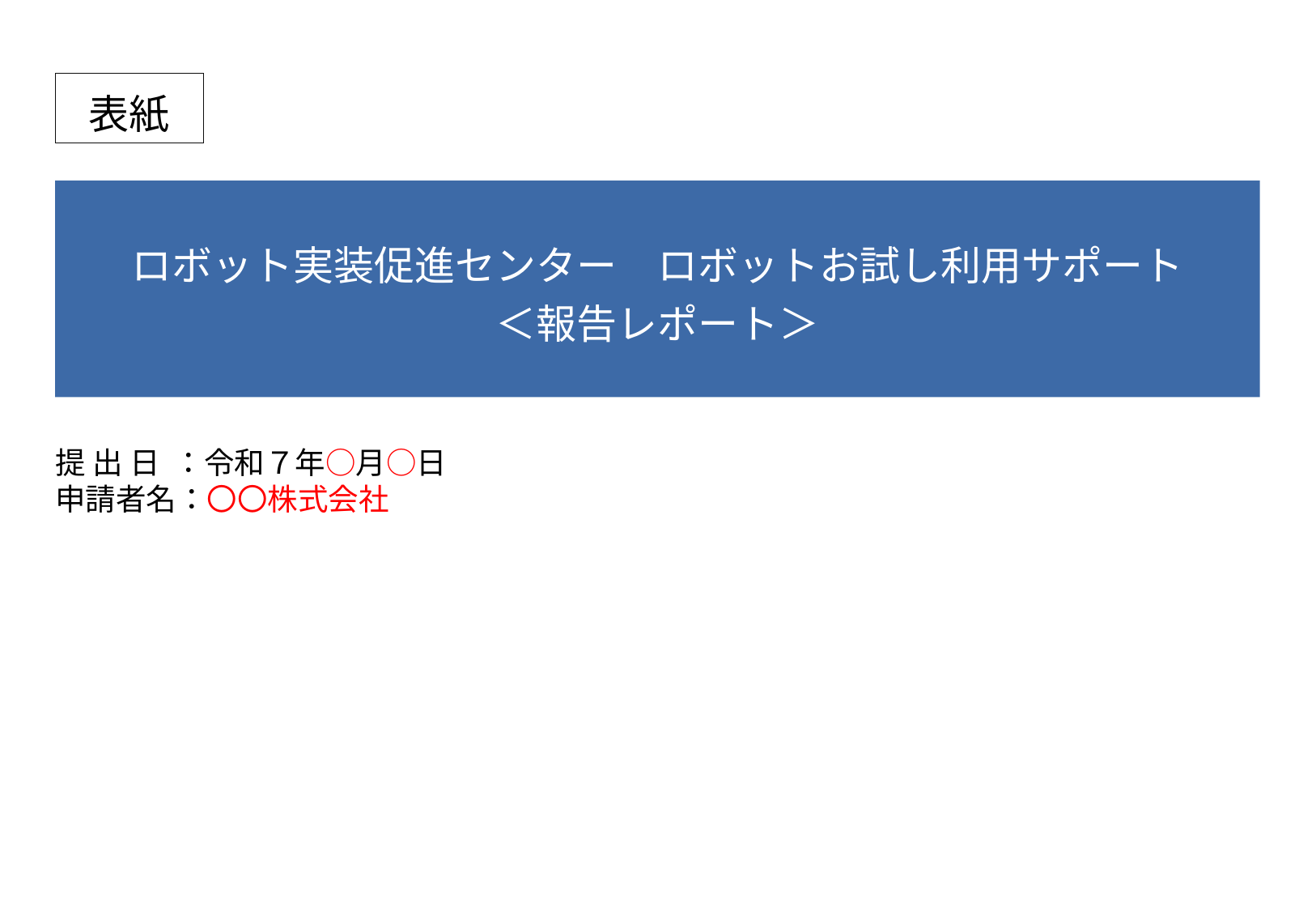

表紙
ロボット実装促進センター　ロボットお試し利用サポート
＜報告レポート＞
提 出 日  ：令和７年○月○日
申請者名：〇〇株式会社